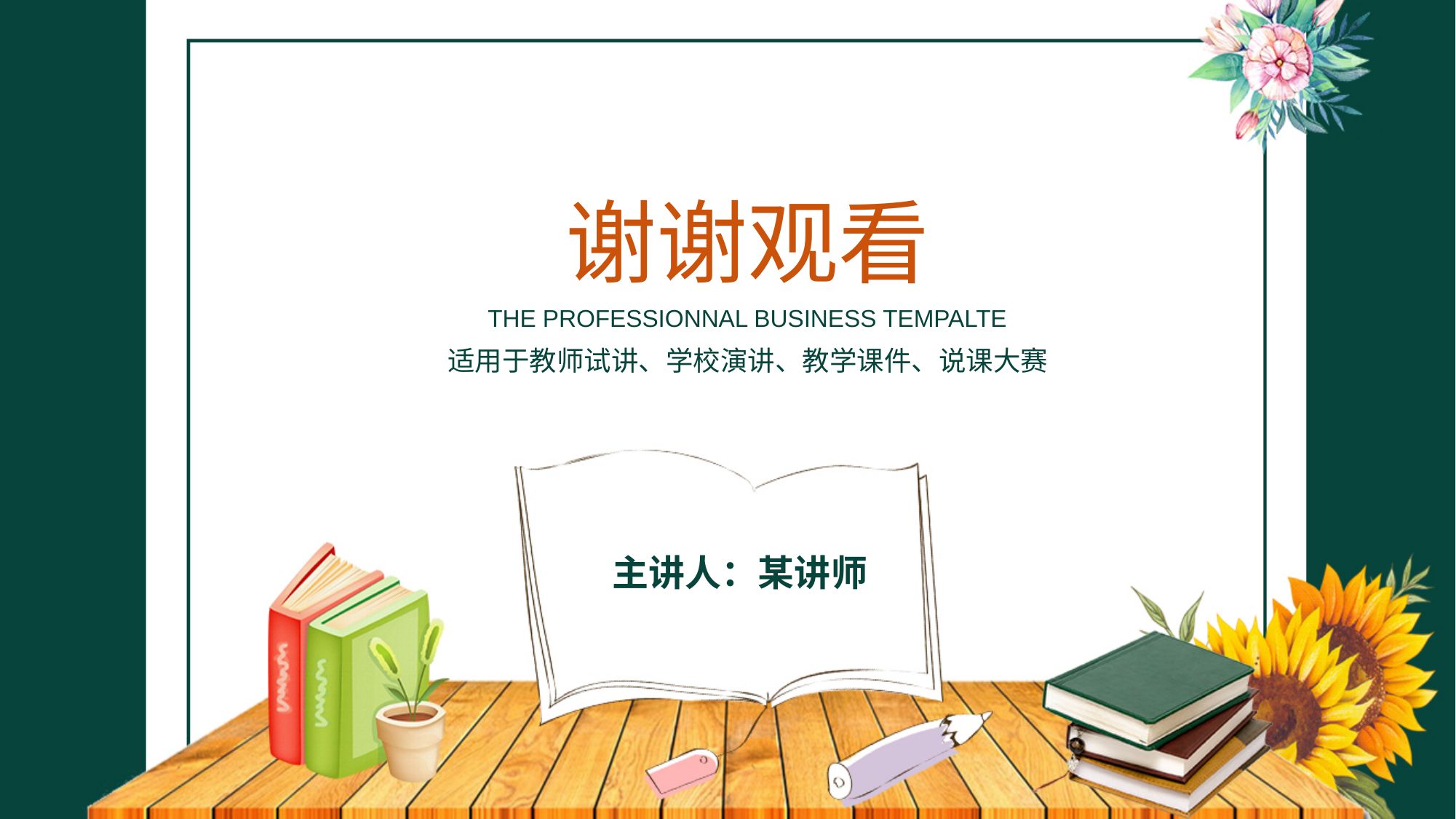

谢谢观看
THE PROFESSIONNAL BUSINESS TEMPALTE
适用于教师试讲、学校演讲、教学课件、说课大赛
主讲人：某讲师